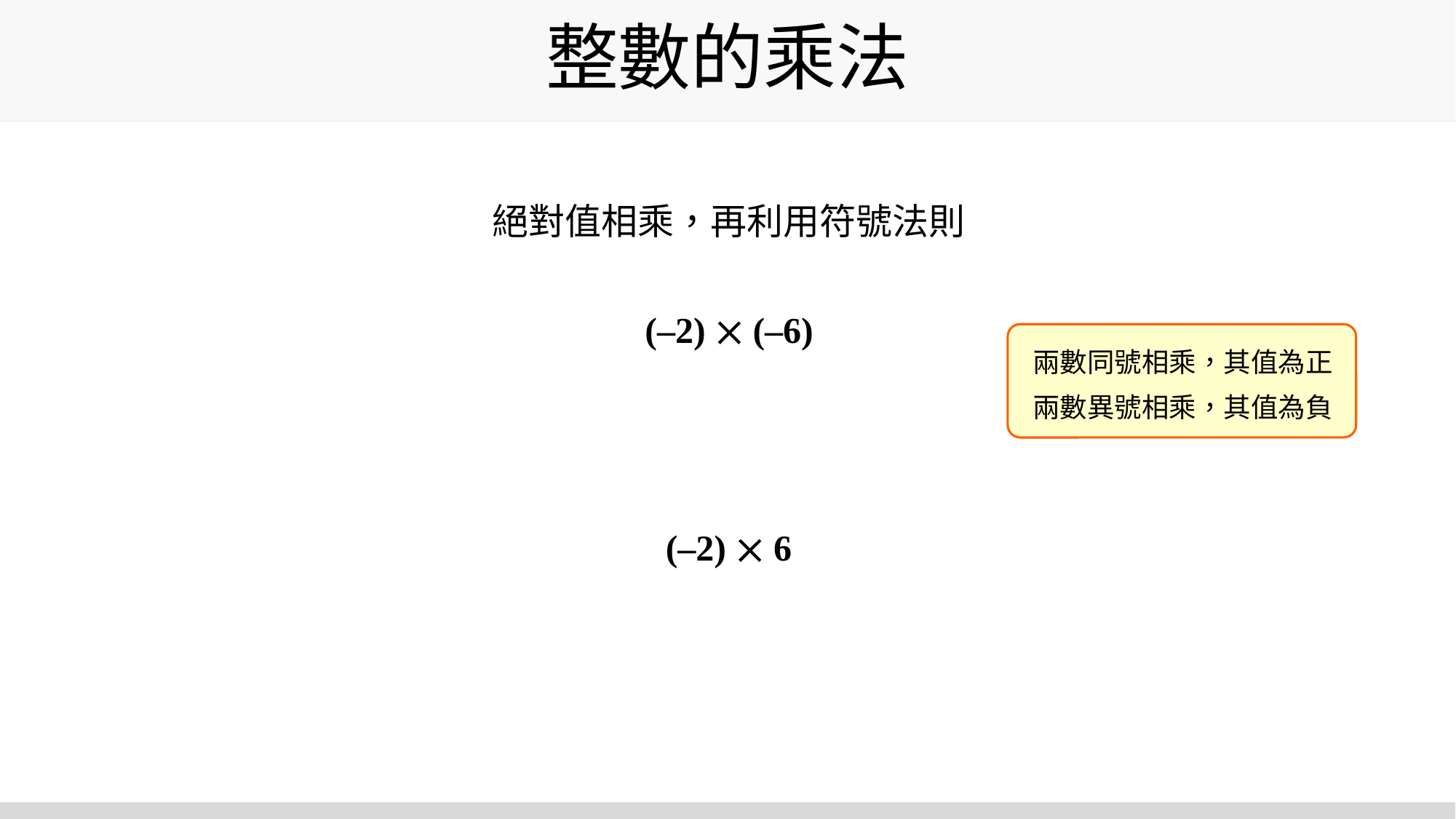

# 整數的乘法
絕對值相乘，再利用符號法則
(–2) × (–6)
兩數同號相乘，其值為正
兩數異號相乘，其值為負
(–2) × 6